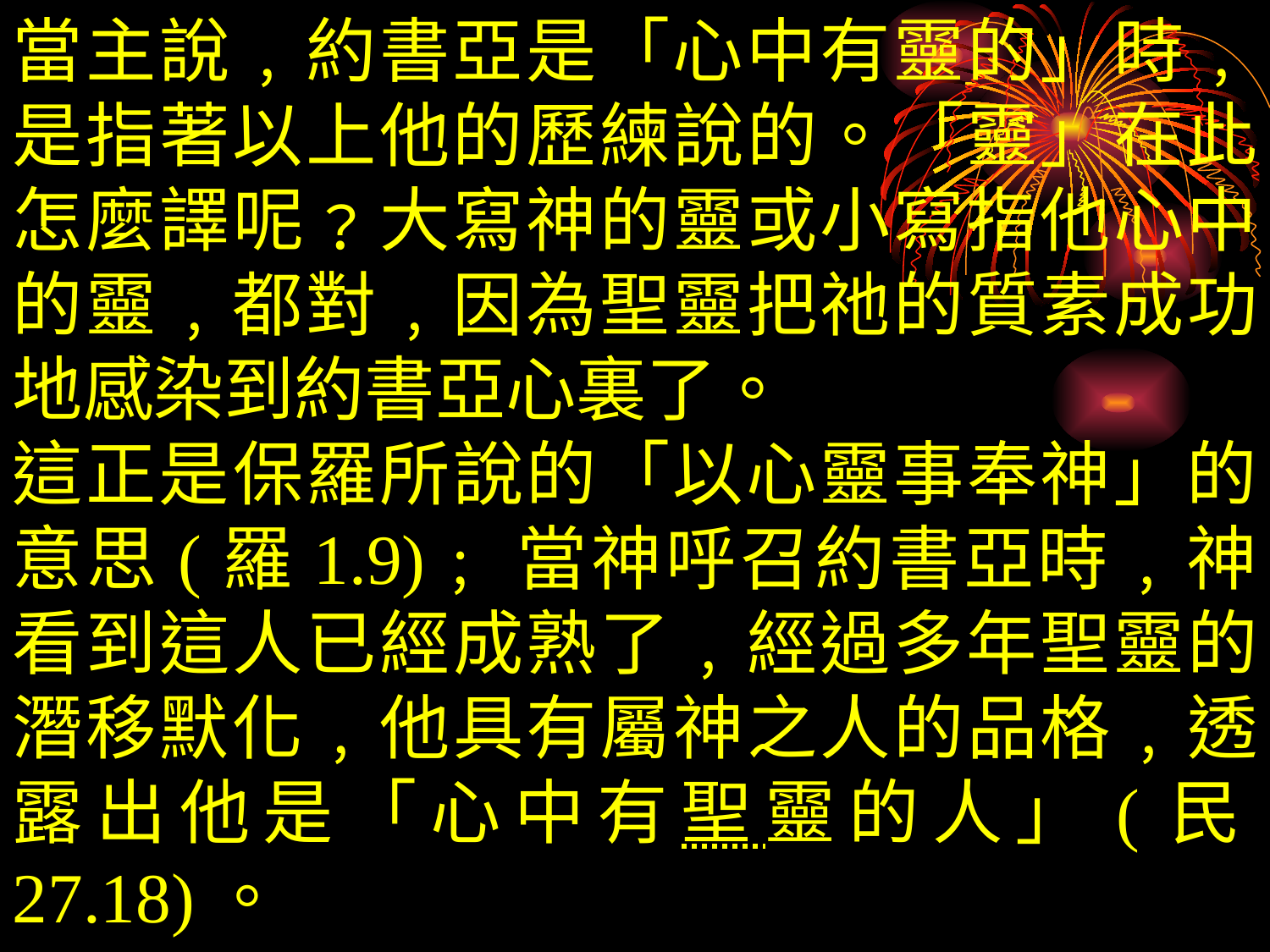

當主說﹐約書亞是「心中有靈的」時﹐是指著以上他的歷練說的。「靈」在此怎麼譯呢﹖大寫神的靈或小寫指他心中的靈﹐都對﹐因為聖靈把祂的質素成功地感染到約書亞心裏了。
這正是保羅所說的「以心靈事奉神」的意思(羅1.9)﹔當神呼召約書亞時﹐神看到這人已經成熟了﹐經過多年聖靈的潛移默化﹐他具有屬神之人的品格﹐透露出他是「心中有聖靈的人」(民27.18)。